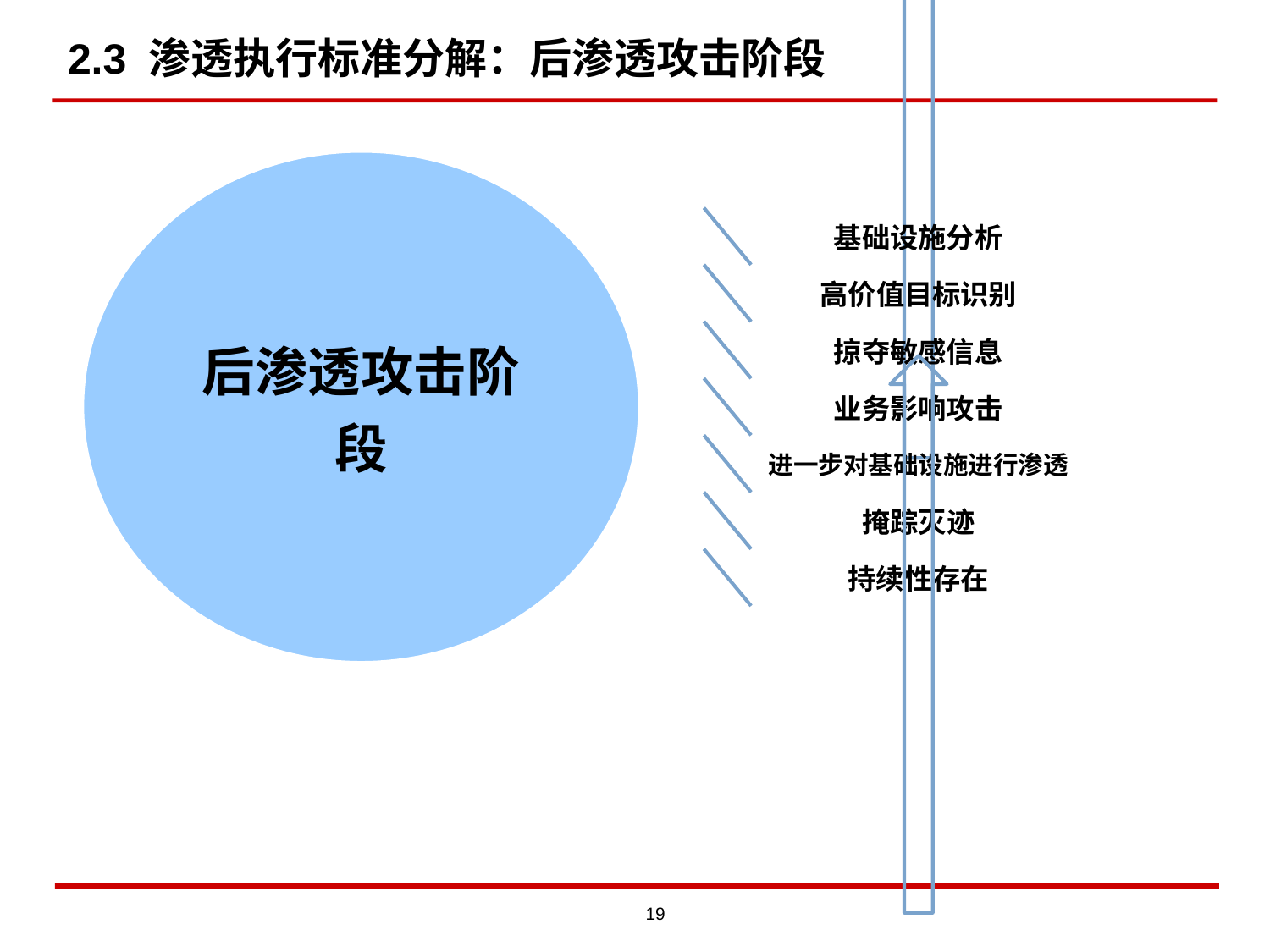

# 2.3 渗透执行标准分解：后渗透攻击阶段
后渗透攻击阶段
业务
基础设施分析
高价值目标识别
掠夺敏感信息
业务影响攻击
进一步对基础设施进行渗透
掩踪灭迹
持续性存在